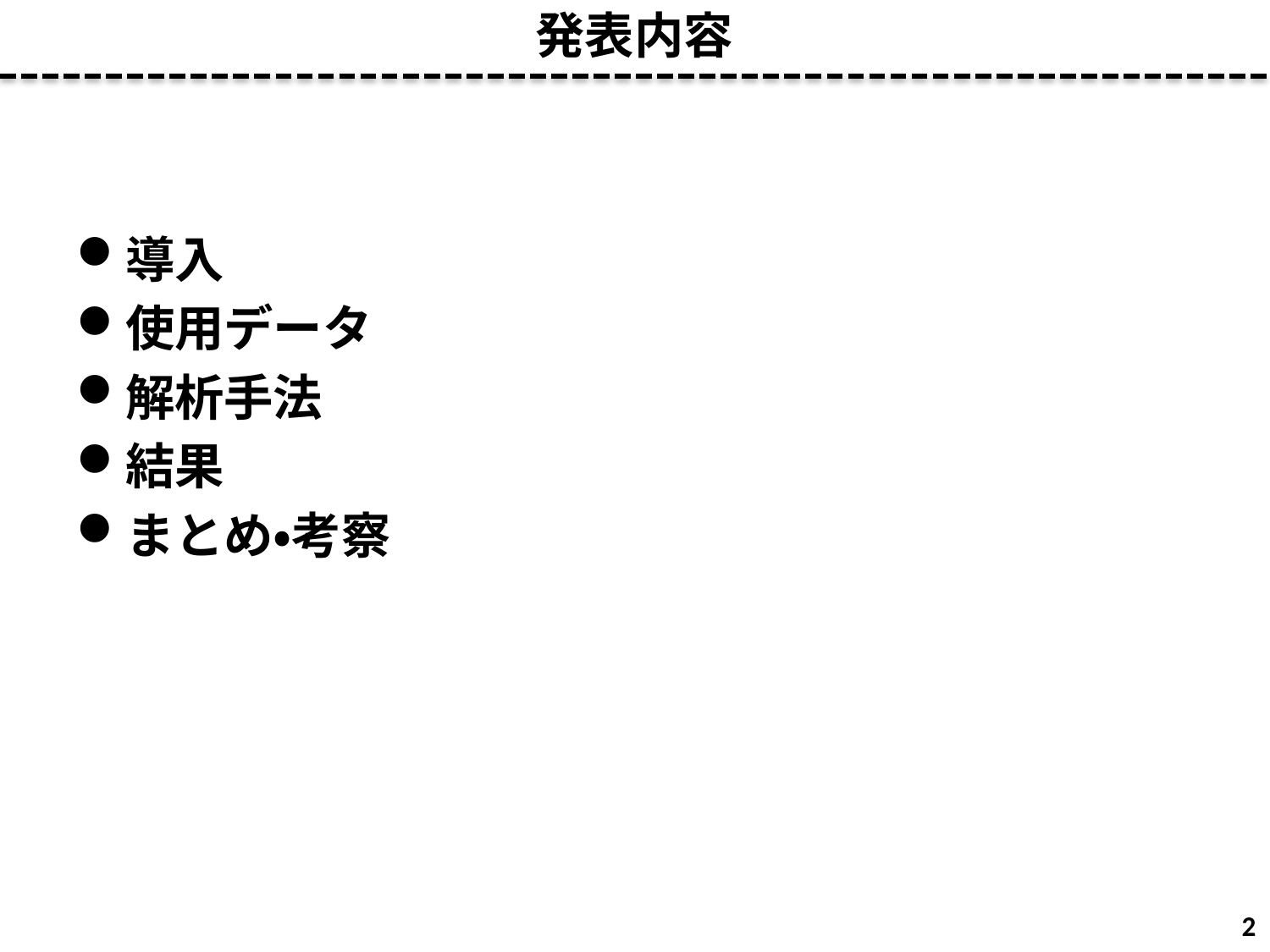

発表内容
導入
使用データ
解析手法
結果
まとめ・考察

2